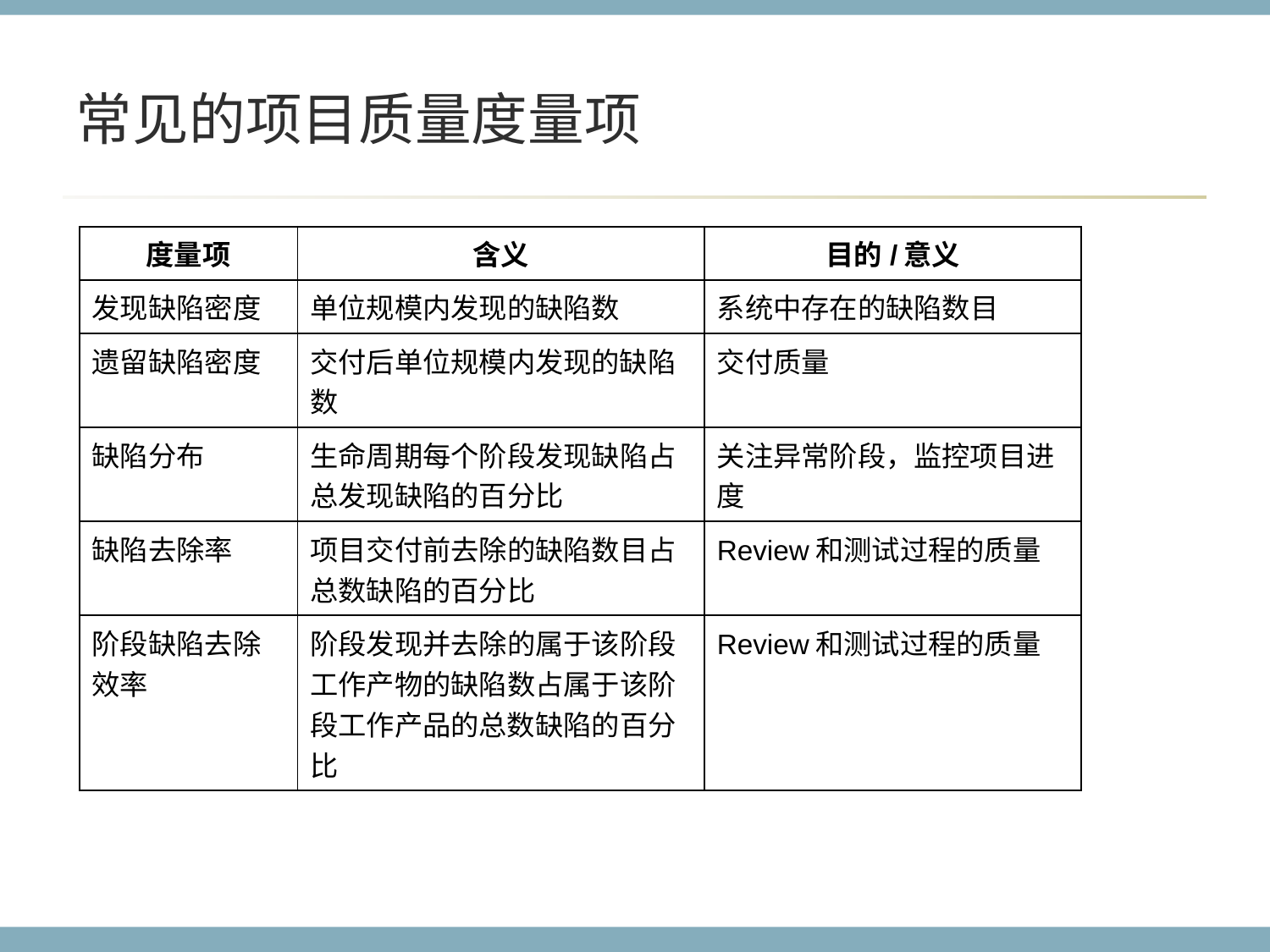

# 常见的项目质量度量项
| 度量项 | 含义 | 目的/意义 |
| --- | --- | --- |
| 发现缺陷密度 | 单位规模内发现的缺陷数 | 系统中存在的缺陷数目 |
| 遗留缺陷密度 | 交付后单位规模内发现的缺陷数 | 交付质量 |
| 缺陷分布 | 生命周期每个阶段发现缺陷占总发现缺陷的百分比 | 关注异常阶段，监控项目进度 |
| 缺陷去除率 | 项目交付前去除的缺陷数目占总数缺陷的百分比 | Review和测试过程的质量 |
| 阶段缺陷去除效率 | 阶段发现并去除的属于该阶段工作产物的缺陷数占属于该阶段工作产品的总数缺陷的百分比 | Review和测试过程的质量 |